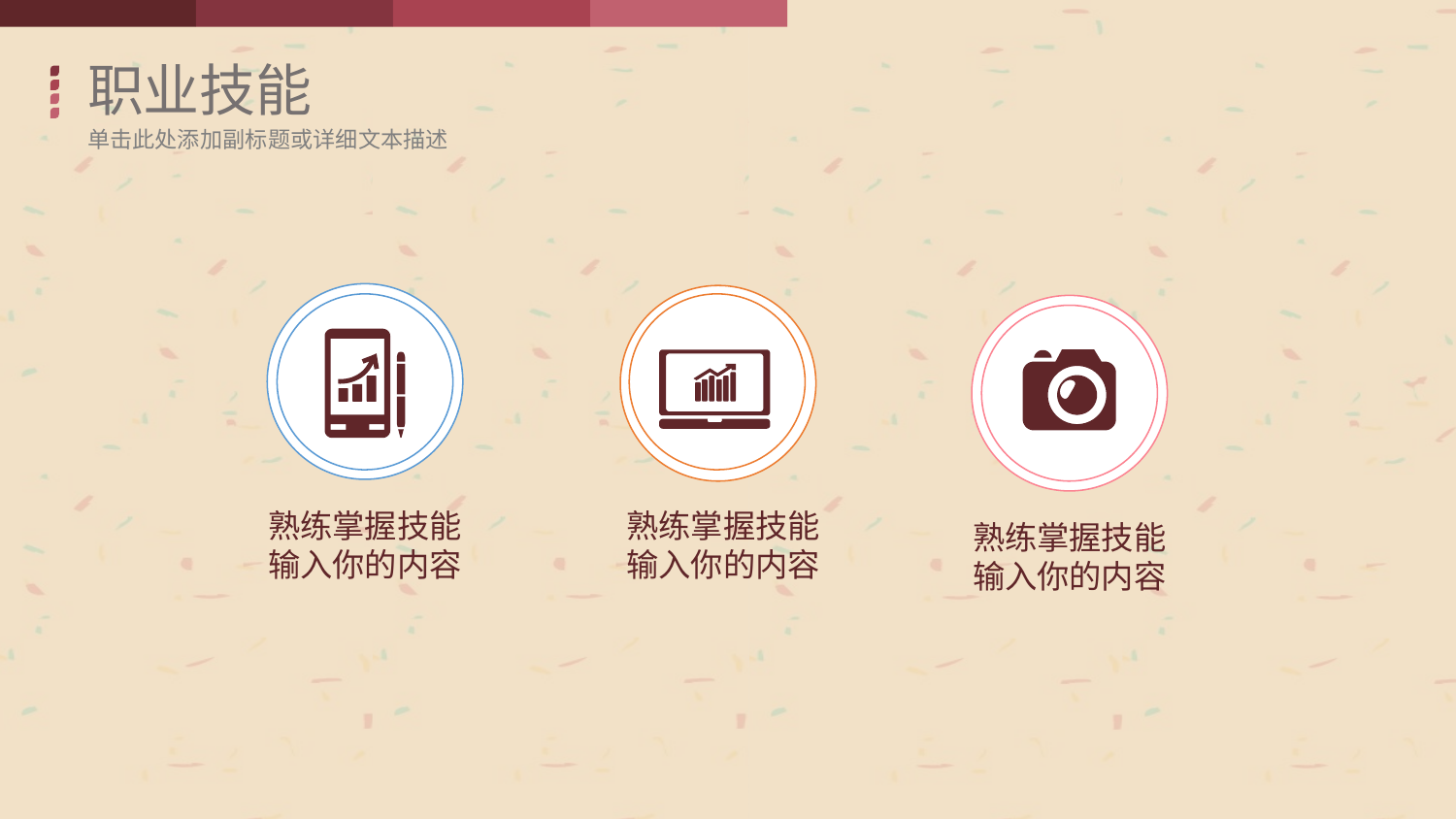

职业技能

单击此处添加副标题或详细文本描述

熟练掌握技能输入你的内容
熟练掌握技能输入你的内容
熟练掌握技能输入你的内容